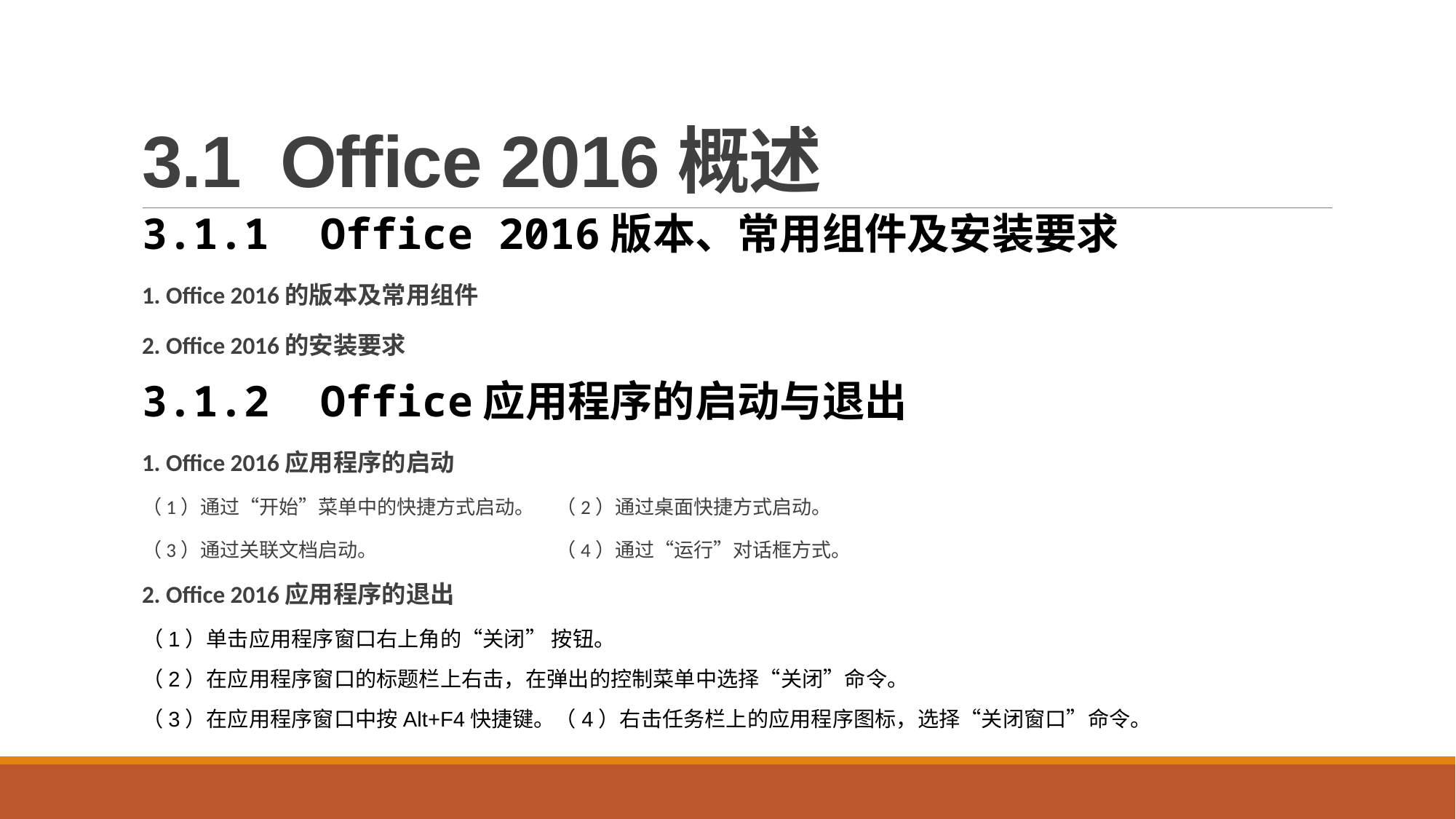

# 3.1  Office 2016概述
3.1.1  Office 2016版本、常用组件及安装要求
1. Office 2016的版本及常用组件
2. Office 2016的安装要求
3.1.2  Office应用程序的启动与退出
1. Office 2016应用程序的启动
（1）通过“开始”菜单中的快捷方式启动。     （2）通过桌面快捷方式启动。
（3）通过关联文档启动。                                         （4）通过“运行”对话框方式。
2. Office 2016应用程序的退出
（1）单击应用程序窗口右上角的“关闭” 按钮。
（2）在应用程序窗口的标题栏上右击，在弹出的控制菜单中选择“关闭”命令。
（3）在应用程序窗口中按Alt+F4快捷键。（4）右击任务栏上的应用程序图标，选择“关闭窗口”命令。